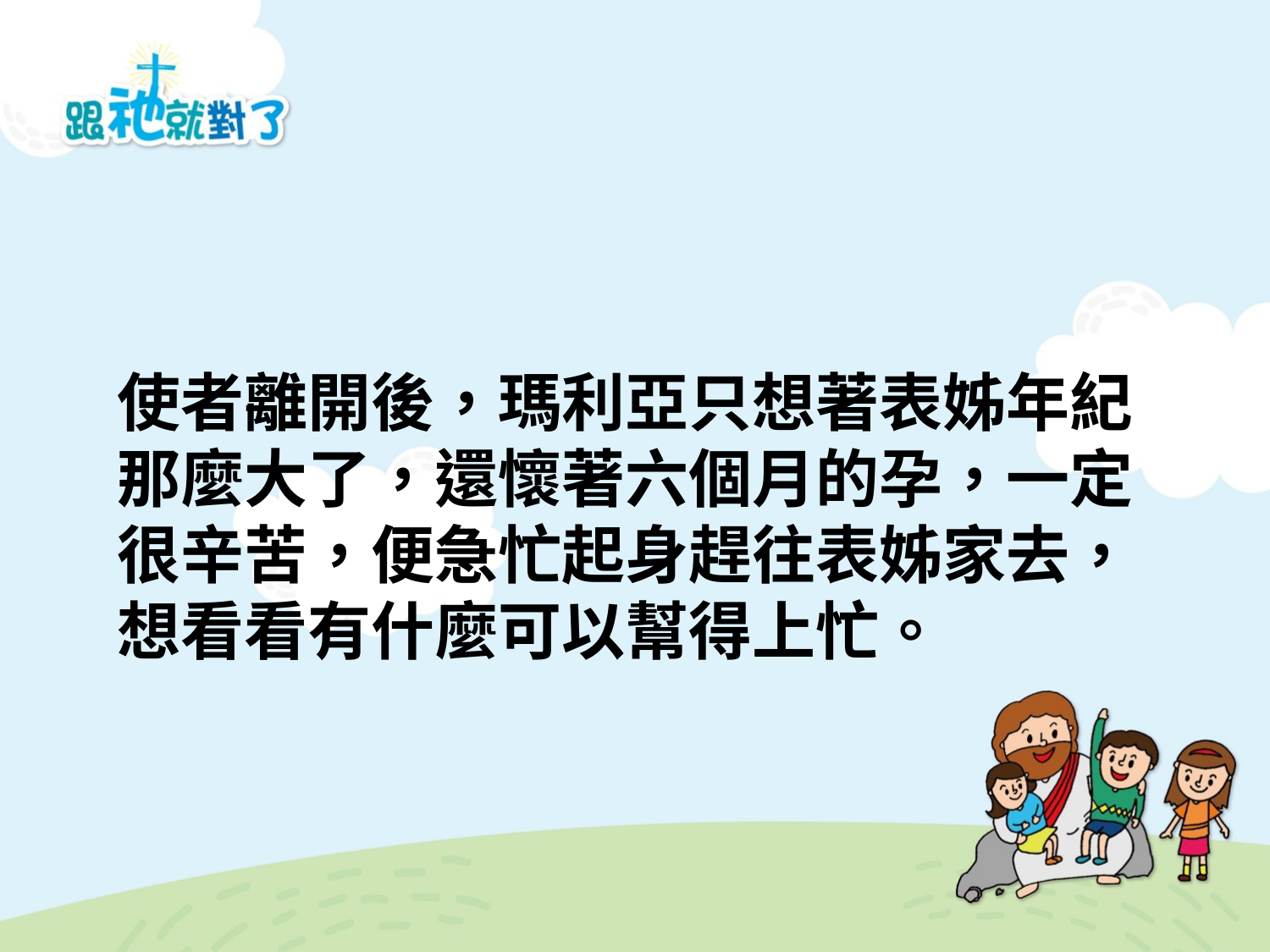

使者離開後，瑪利亞只想著表姊年紀那麼大了，還懷著六個月的孕，一定很辛苦，便急忙起身趕往表姊家去，想看看有什麼可以幫得上忙。